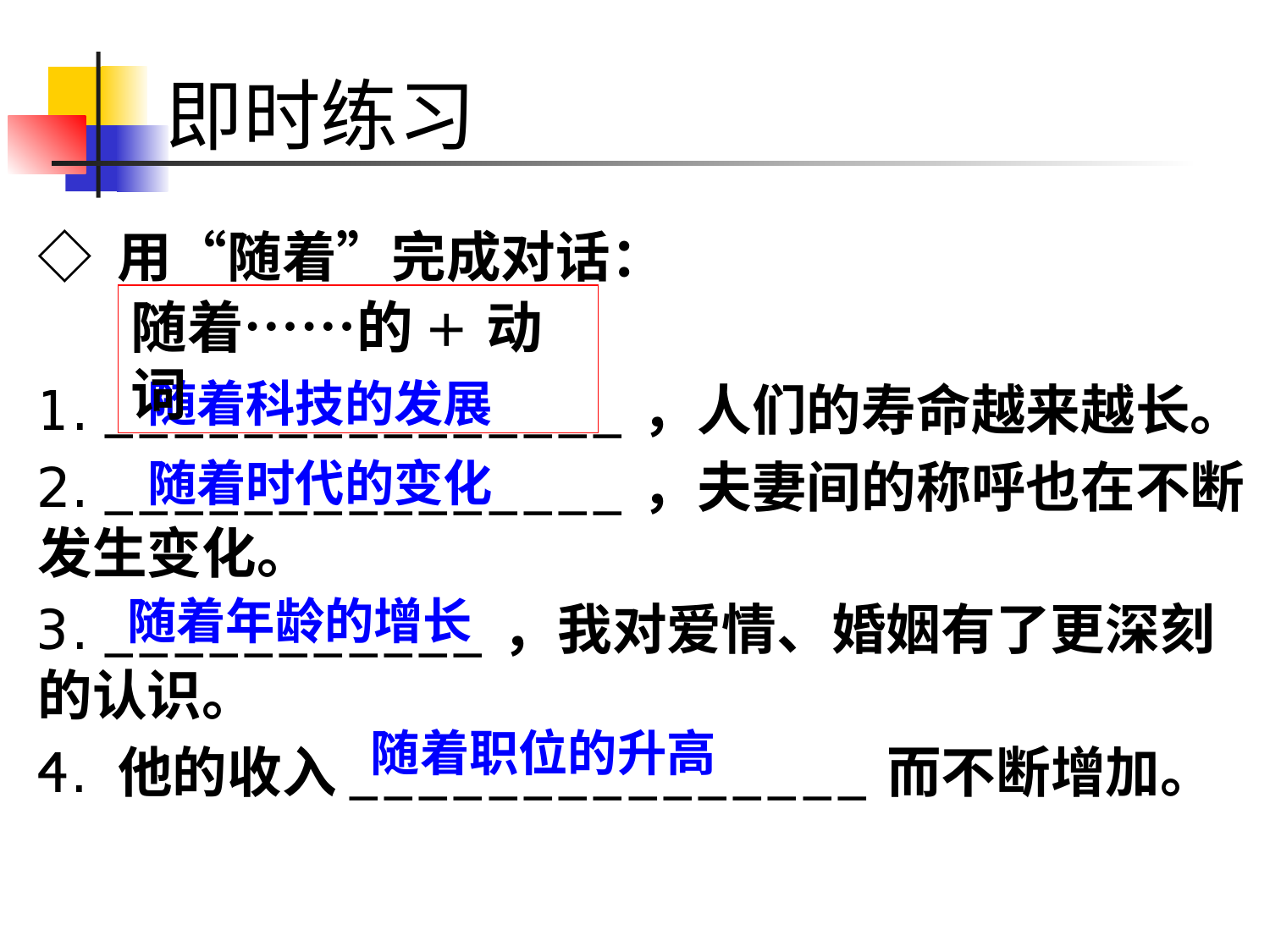

# 即时练习
◇ 用“随着”完成对话：

1. _______________，人们的寿命越来越长。
2. _______________，夫妻间的称呼也在不断发生变化。
3. ___________，我对爱情、婚姻有了更深刻的认识。
4. 他的收入_______________而不断增加。

随着……的+动词
随着科技的发展
随着时代的变化
随着年龄的增长
随着职位的升高